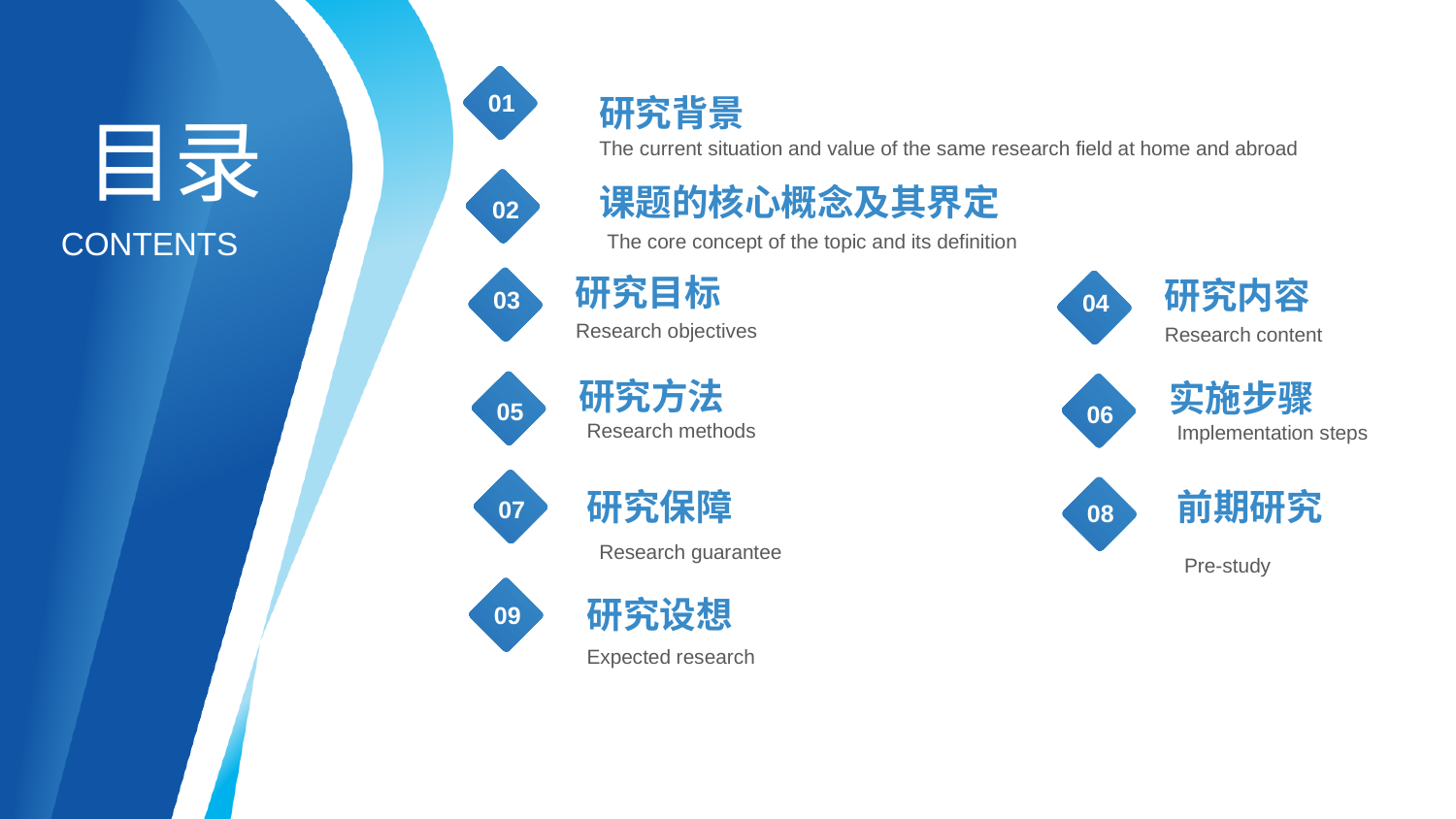

01
课题的核心概念及其界定
The core concept of the topic and its definition
研究背景
The current situation and value of the same research field at home and abroad

02
研究目标

03
Research objectives
研究内容

04
Research content
研究方法

05
Research methods
实施步骤

06
Implementation steps
前期研究
Pre-study

07

08
研究设想
Expected research
Research guarantee

09
目录
CONTENTS
研究保障